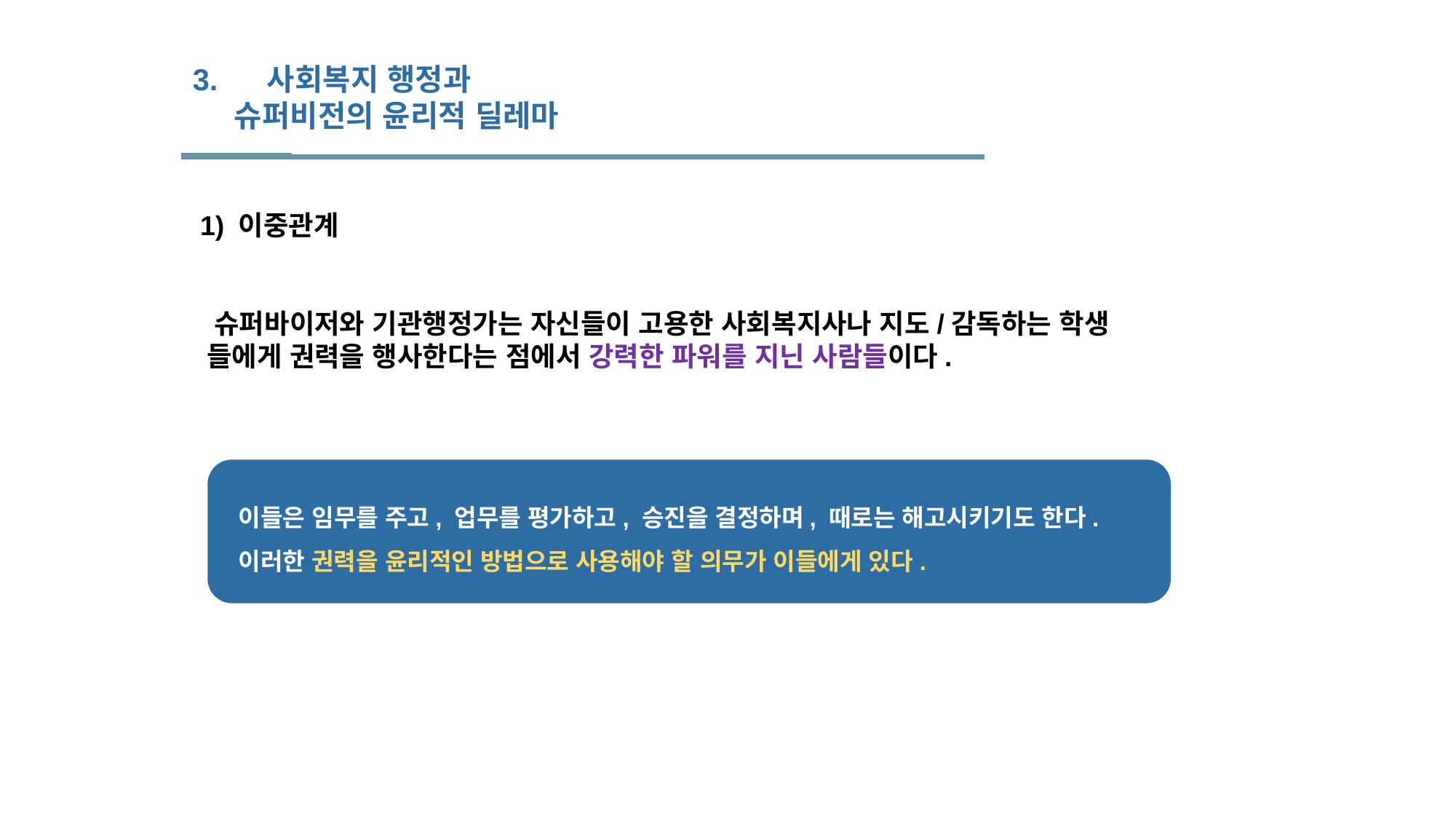

3.     사회복지 행정과
    슈퍼비전의 윤리적 딜레마

 1) 이중관계

  슈퍼바이저와 기관행정가는 자신들이 고용한 사회복지사나 지도/감독하는 학생
 들에게 권력을 행사한다는 점에서 강력한 파워를 지닌 사람들이다.

 이들은 임무를 주고, 업무를 평가하고, 승진을 결정하며, 때로는 해고시키기도 한다.
 이러한 권력을 윤리적인 방법으로 사용해야 할 의무가 이들에게 있다.